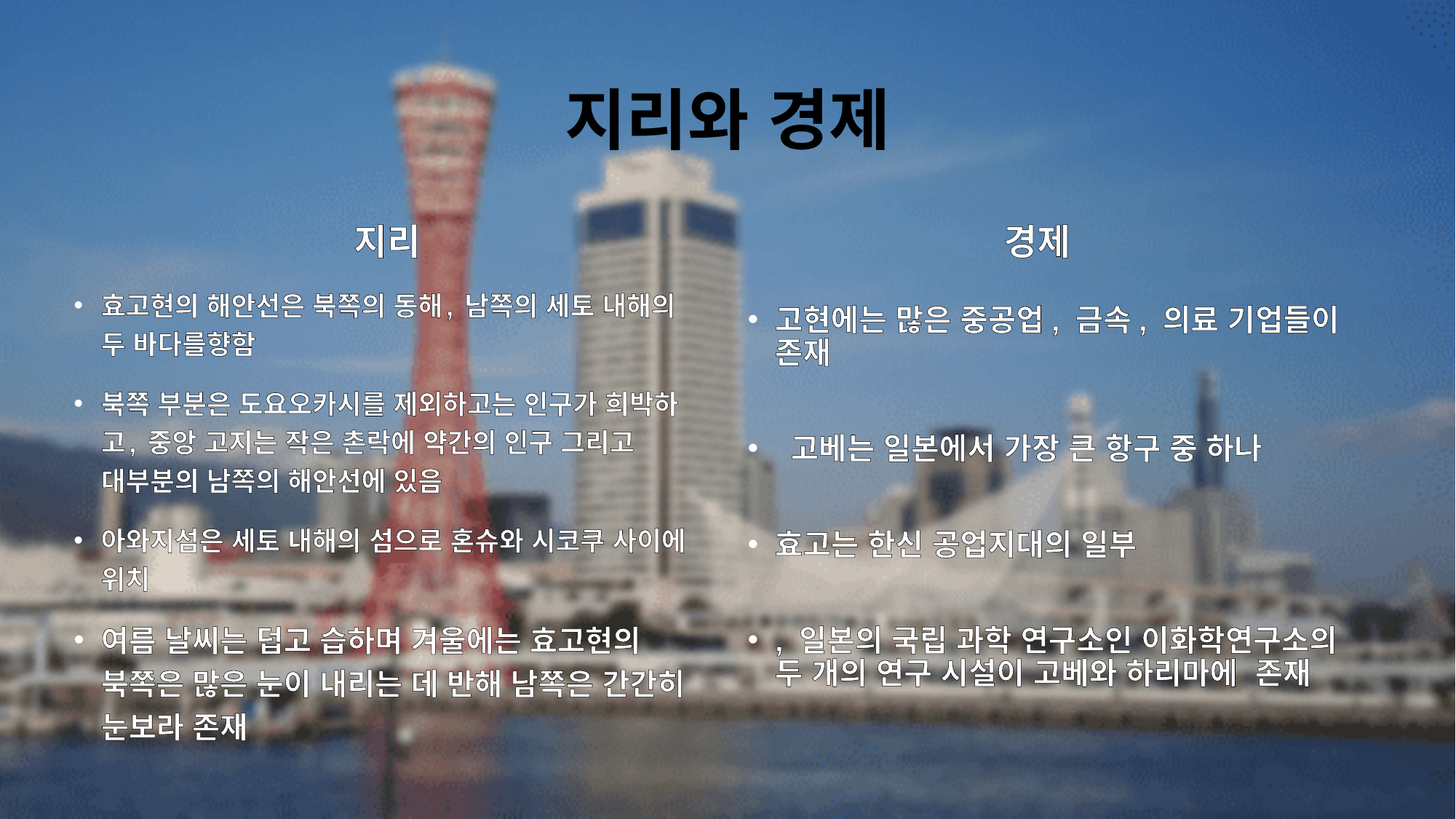

# 지리와 경제
경제
지리
효고현의 해안선은 북쪽의 동해, 남쪽의 세토 내해의 두 바다를향함

북쪽 부분은 도요오카시를 제외하고는 인구가 희박하고, 중앙 고지는 작은 촌락에 약간의 인구 그리고 대부분의 남쪽의 해안선에 있음

아와지섬은 세토 내해의 섬으로 혼슈와 시코쿠 사이에 위치

여름 날씨는 덥고 습하며 겨울에는 효고현의 북쪽은 많은 눈이 내리는 데 반해 남쪽은 간간히 눈보라 존재
고현에는 많은 중공업, 금속, 의료 기업들이 존재

 고베는 일본에서 가장 큰 항구 중 하나

효고는 한신 공업지대의 일부

, 일본의 국립 과학 연구소인 이화학연구소의 두 개의 연구 시설이 고베와 하리마에  존재